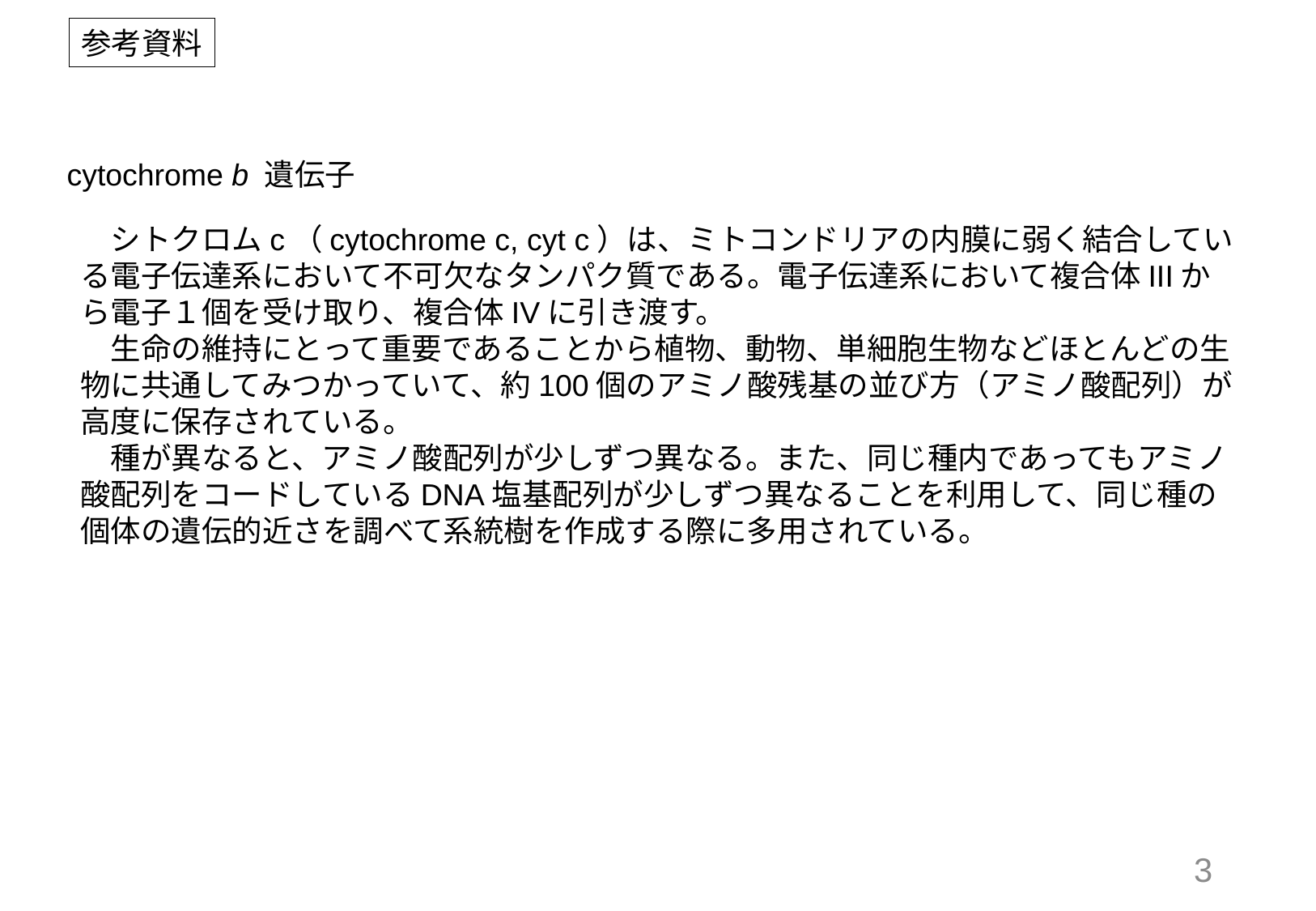

参考資料
cytochrome b 遺伝子
　シトクロムc（cytochrome c, cyt c）は、ミトコンドリアの内膜に弱く結合している電子伝達系において不可欠なタンパク質である。電子伝達系において複合体IIIから電子１個を受け取り、複合体IVに引き渡す。
　生命の維持にとって重要であることから植物、動物、単細胞生物などほとんどの生物に共通してみつかっていて、約100個のアミノ酸残基の並び方（アミノ酸配列）が高度に保存されている。
　種が異なると、アミノ酸配列が少しずつ異なる。また、同じ種内であってもアミノ酸配列をコードしているDNA塩基配列が少しずつ異なることを利用して、同じ種の個体の遺伝的近さを調べて系統樹を作成する際に多用されている。
3